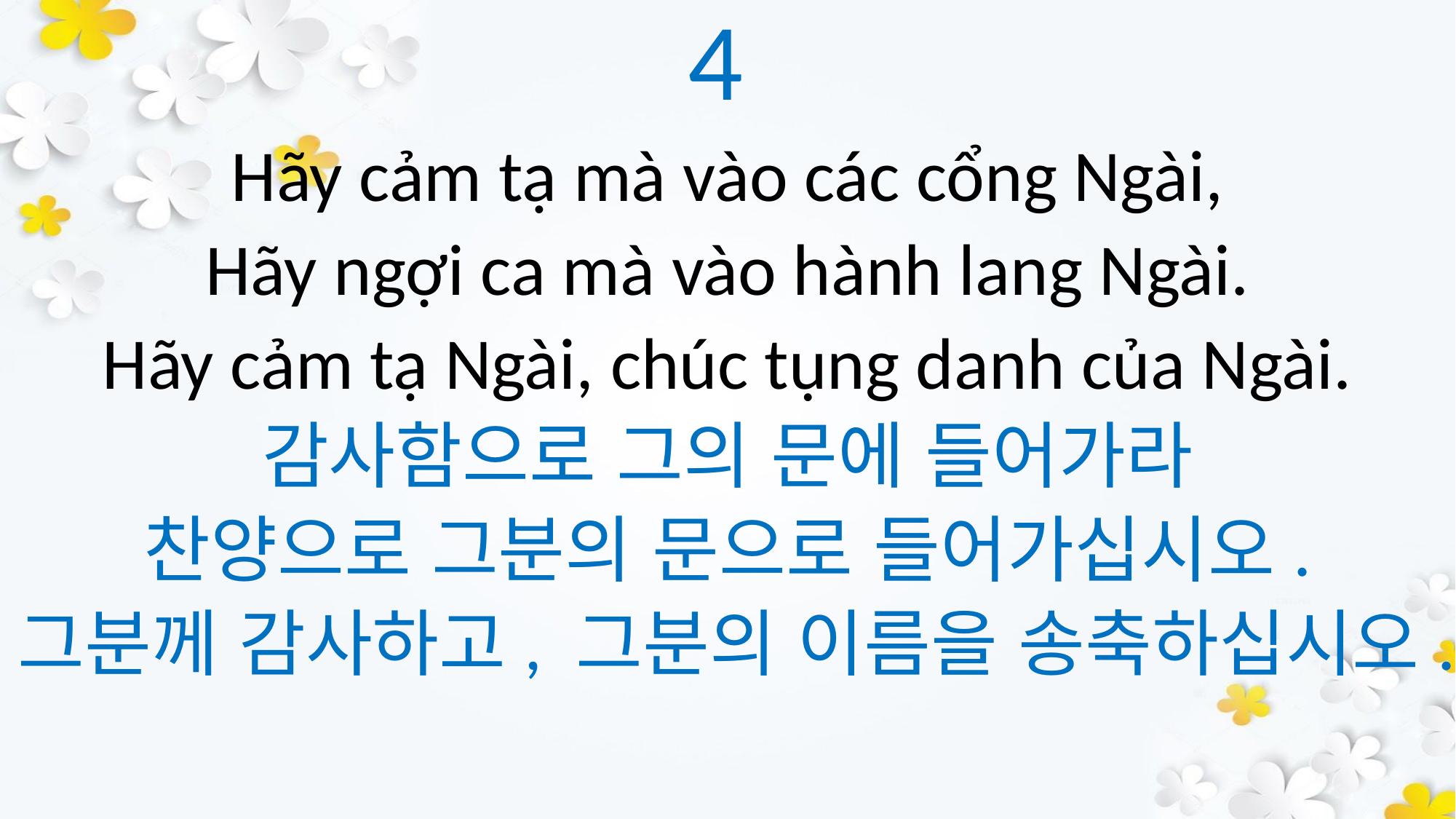

4
Hãy cảm tạ mà vào các cổng Ngài,
Hãy ngợi ca mà vào hành lang Ngài.
Hãy cảm tạ Ngài, chúc tụng danh của Ngài.
감사함으로 그의 문에 들어가라
찬양으로 그분의 문으로 들어가십시오.
그분께 감사하고, 그분의 이름을 송축하십시오.